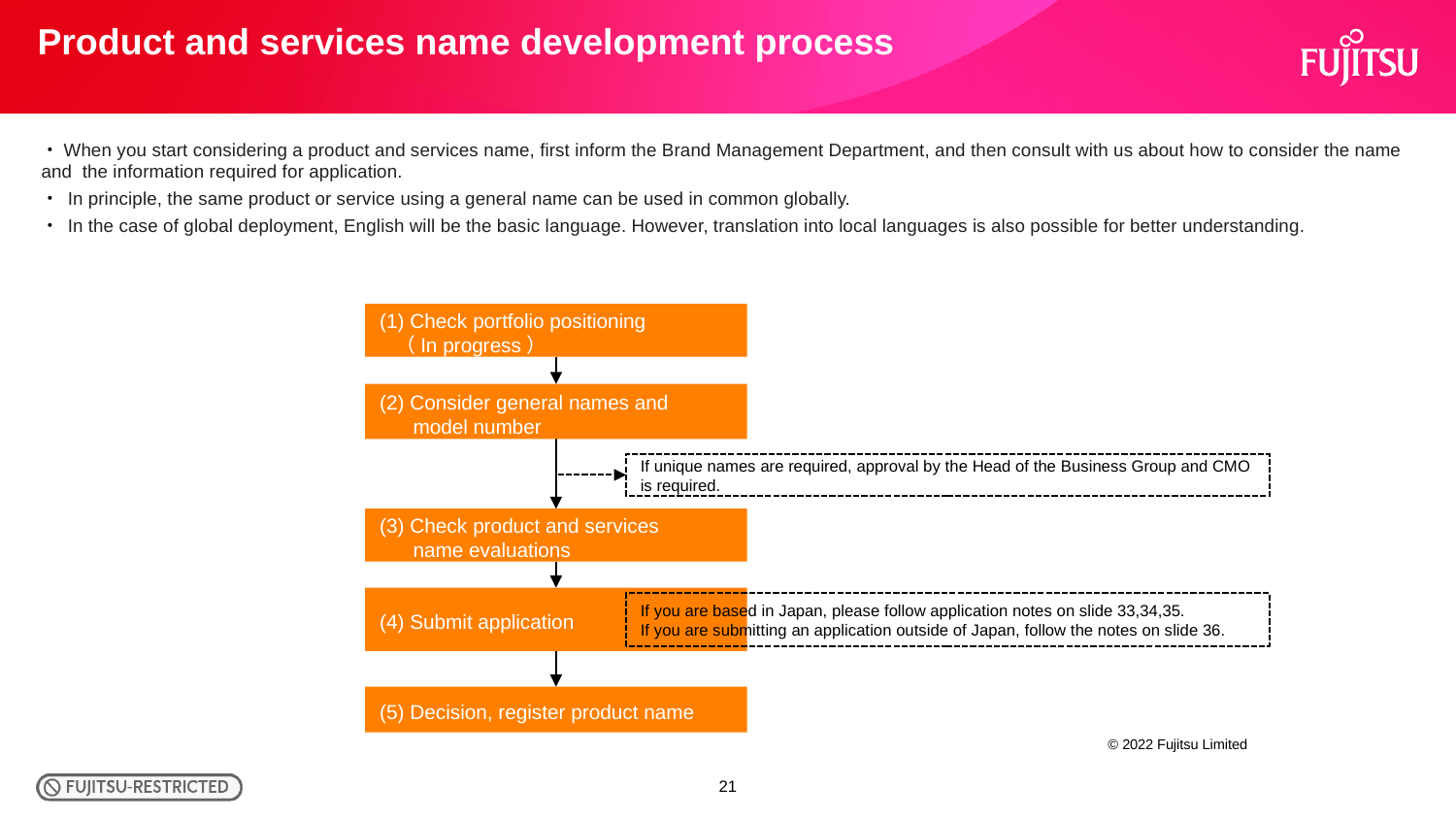

Product and services name development process

・When you start considering a product and services name, first inform the Brand Management Department, and then consult with us about how to consider the name and  the information required for application.
・ In principle, the same product or service using a general name can be used in common globally.
・ In the case of global deployment, English will be the basic language. However, translation into local languages is also possible for better understanding.

(1) Check portfolio positioning
  （In progress）
(2) Consider general names and
      model number
If unique names are required, approval by the Head of the Business Group and CMO is required.
(3) Check product and services
      name evaluations
(4) Submit application
If you are based in Japan, please follow application notes on slide 33,34,35.
If you are submitting an application outside of Japan, follow the notes on slide 36.
(5) Decision, register product name
© 2022 Fujitsu Limited
21